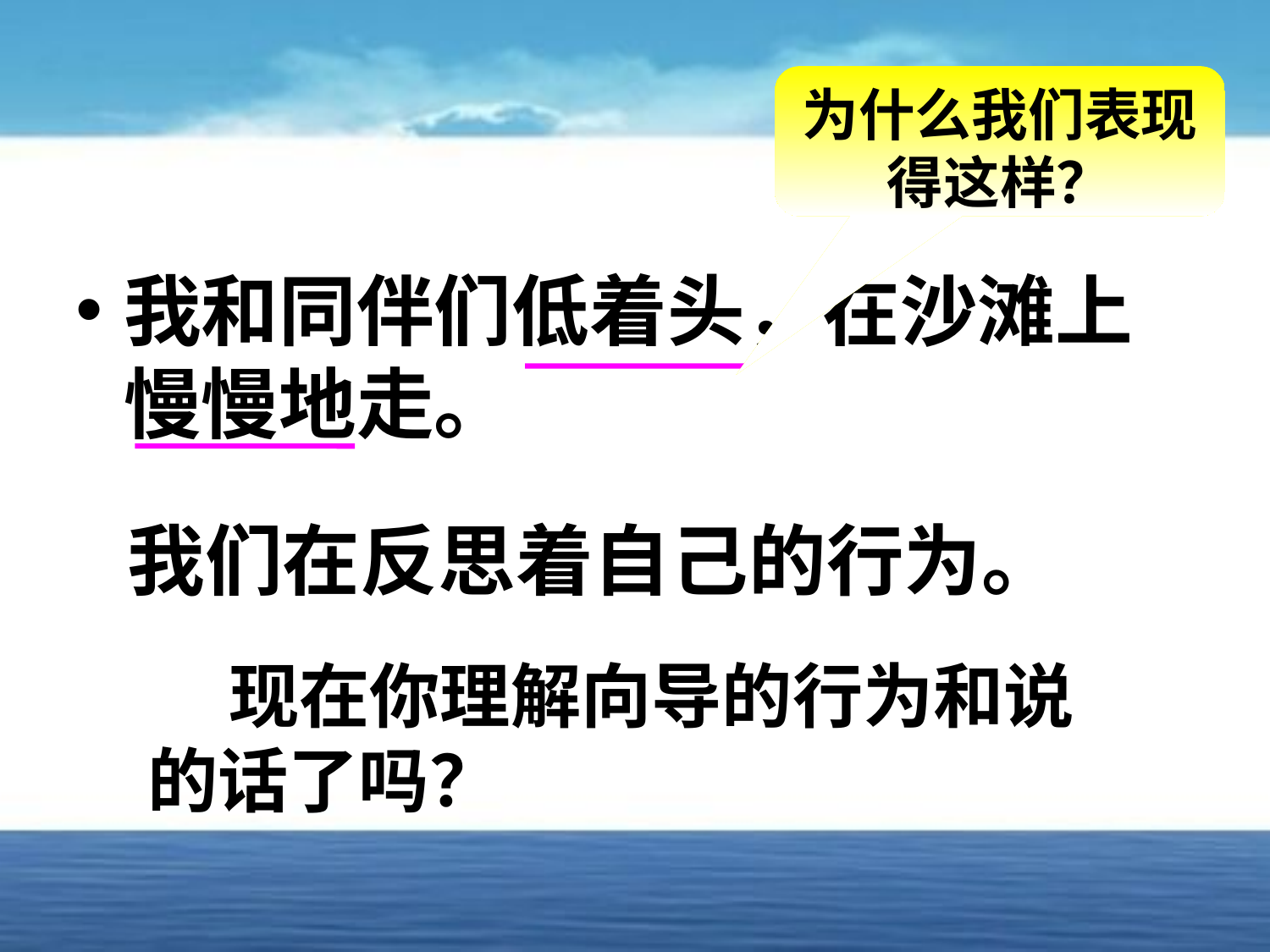

#
为什么我们表现得这样？
我和同伴们低着头，在沙滩上慢慢地走。

我们在反思着自己的行为。
    现在你理解向导的行为和说的话了吗？